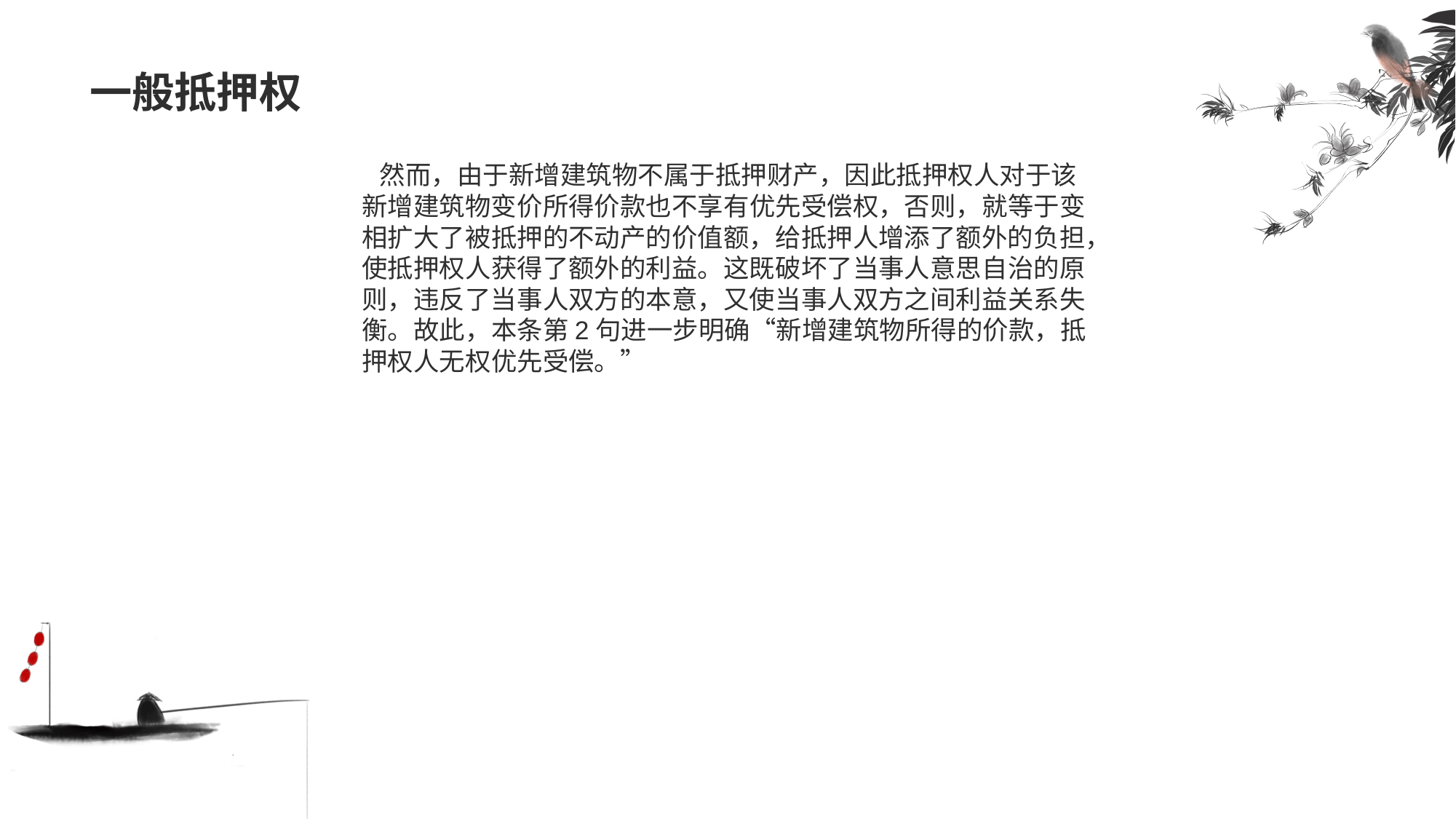

# 一般抵押权

  然而，由于新增建筑物不属于抵押财产，因此抵押权人对于该新增建筑物变价所得价款也不享有优先受偿权，否则，就等于变相扩大了被抵押的不动产的价值额，给抵押人增添了额外的负担，使抵押权人获得了额外的利益。这既破坏了当事人意思自治的原则，违反了当事人双方的本意，又使当事人双方之间利益关系失衡。故此，本条第2句进一步明确“新增建筑物所得的价款，抵押权人无权优先受偿。”
153